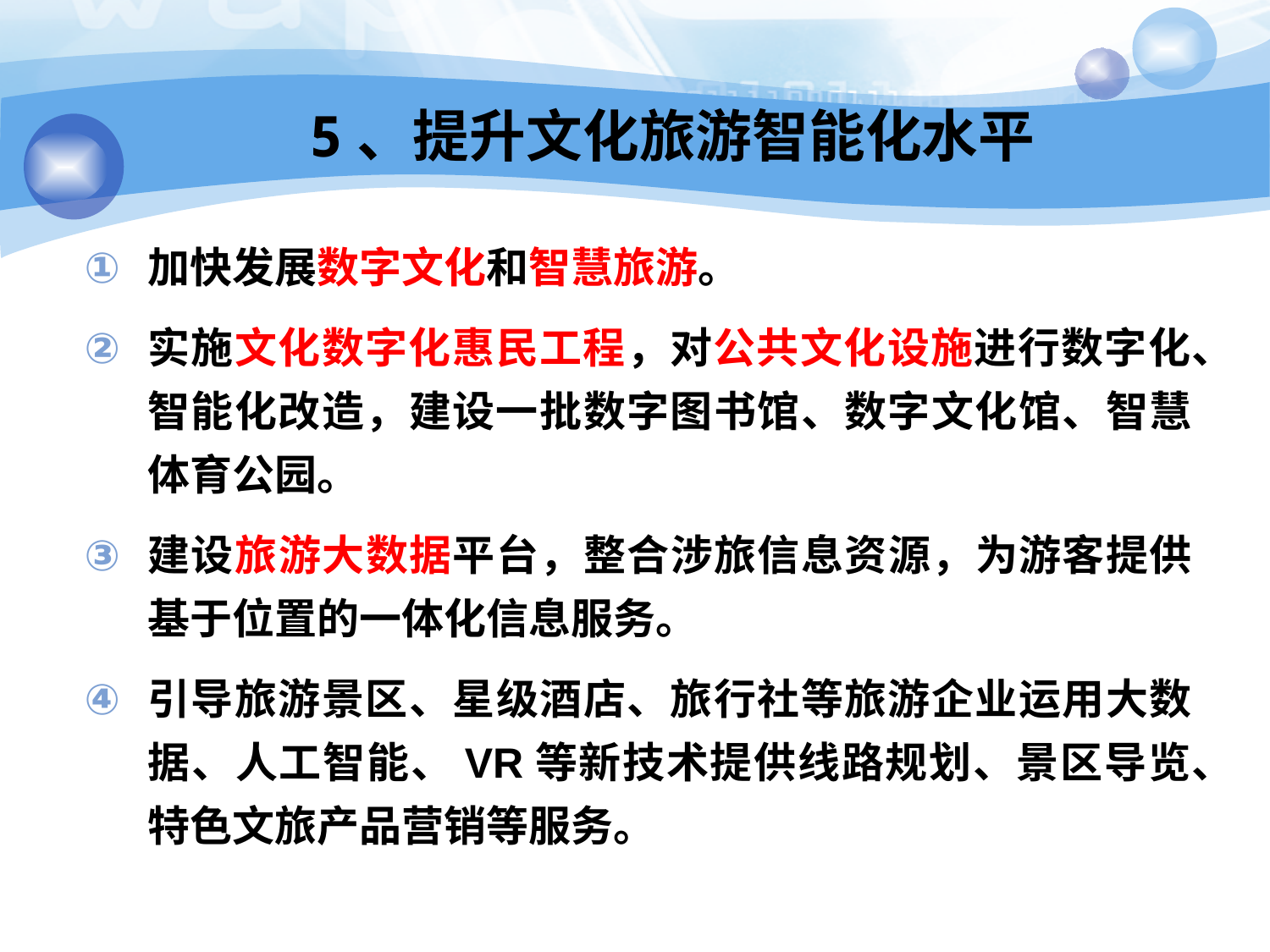

# 5、提升文化旅游智能化水平
加快发展数字文化和智慧旅游。
实施文化数字化惠民工程，对公共文化设施进行数字化、智能化改造，建设一批数字图书馆、数字文化馆、智慧体育公园。
建设旅游大数据平台，整合涉旅信息资源，为游客提供基于位置的一体化信息服务。
引导旅游景区、星级酒店、旅行社等旅游企业运用大数据、人工智能、VR等新技术提供线路规划、景区导览、特色文旅产品营销等服务。